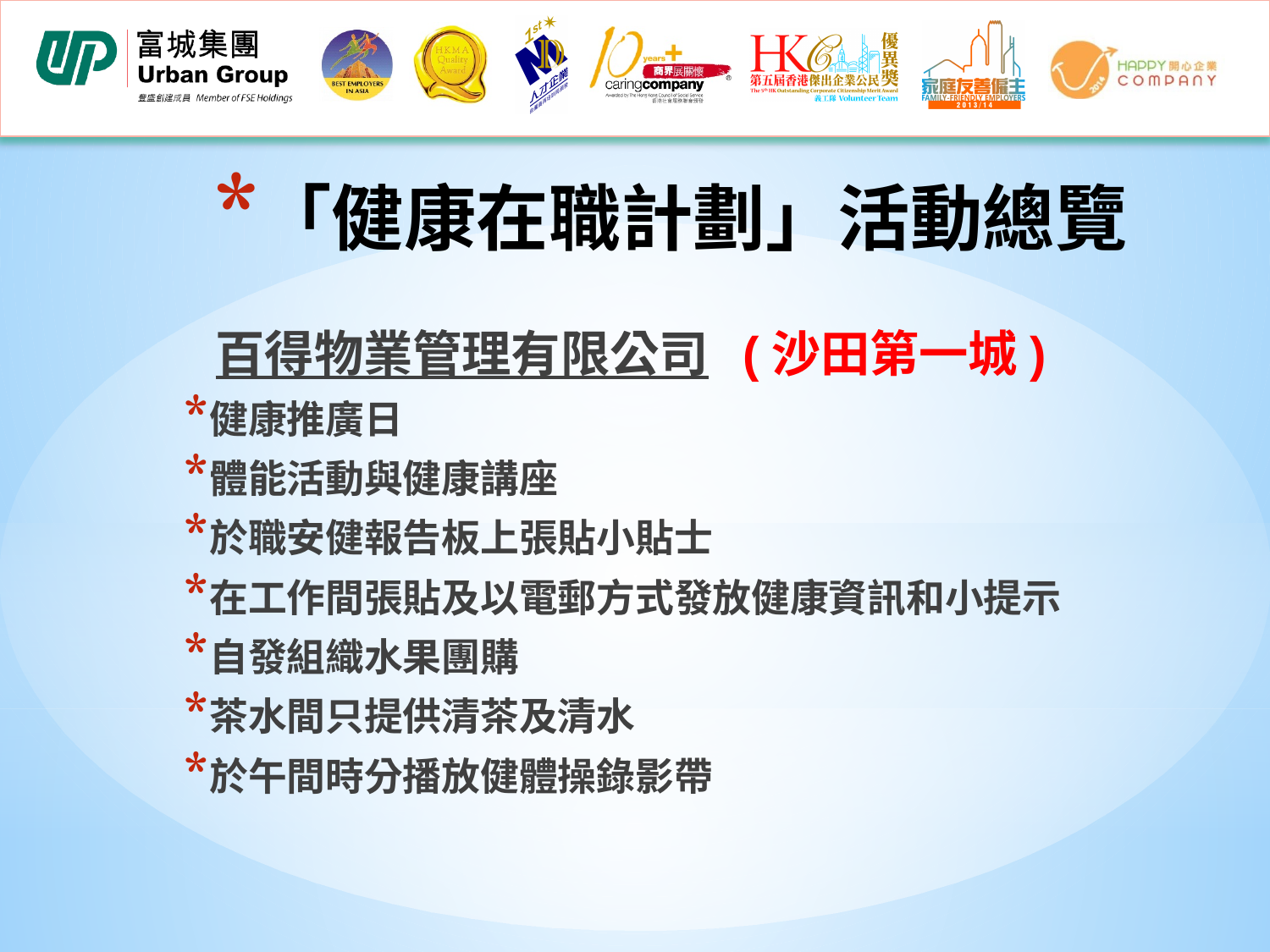

# 「健康在職計劃」活動總覽
百得物業管理有限公司  (沙田第一城)
健康推廣日
體能活動與健康講座
於職安健報告板上張貼小貼士
在工作間張貼及以電郵方式發放健康資訊和小提示
自發組織水果團購
茶水間只提供清茶及清水
於午間時分播放健體操錄影帶